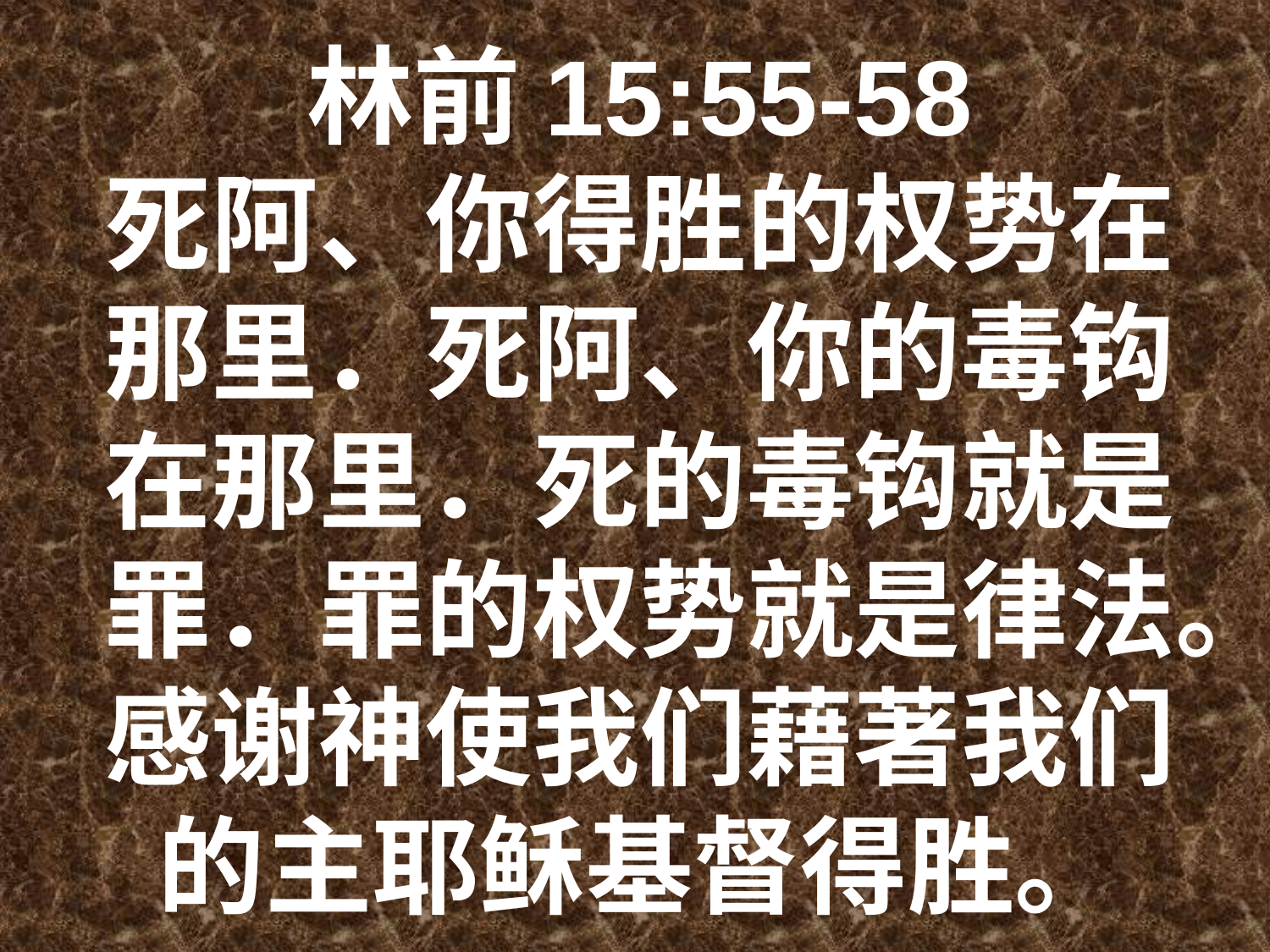

# 林前15:55-58 死阿、你得胜的权势在那里．死阿、你的毒钩在那里．死的毒钩就是罪．罪的权势就是律法。感谢神使我们藉著我们的主耶稣基督得胜。